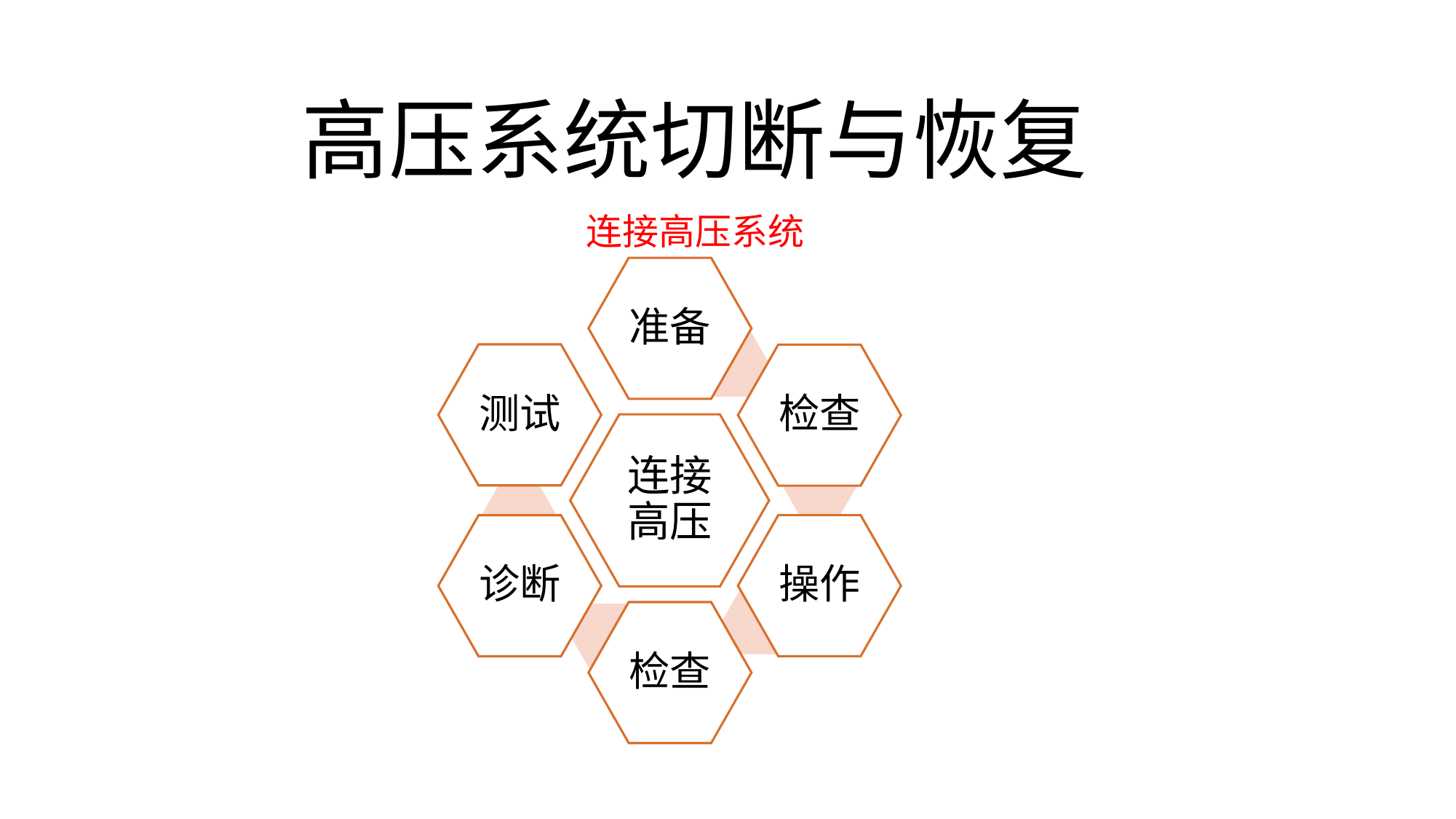

高压系统切断与恢复
连接高压系统
连接高压
准备
检查
操作
检查
诊断
测试